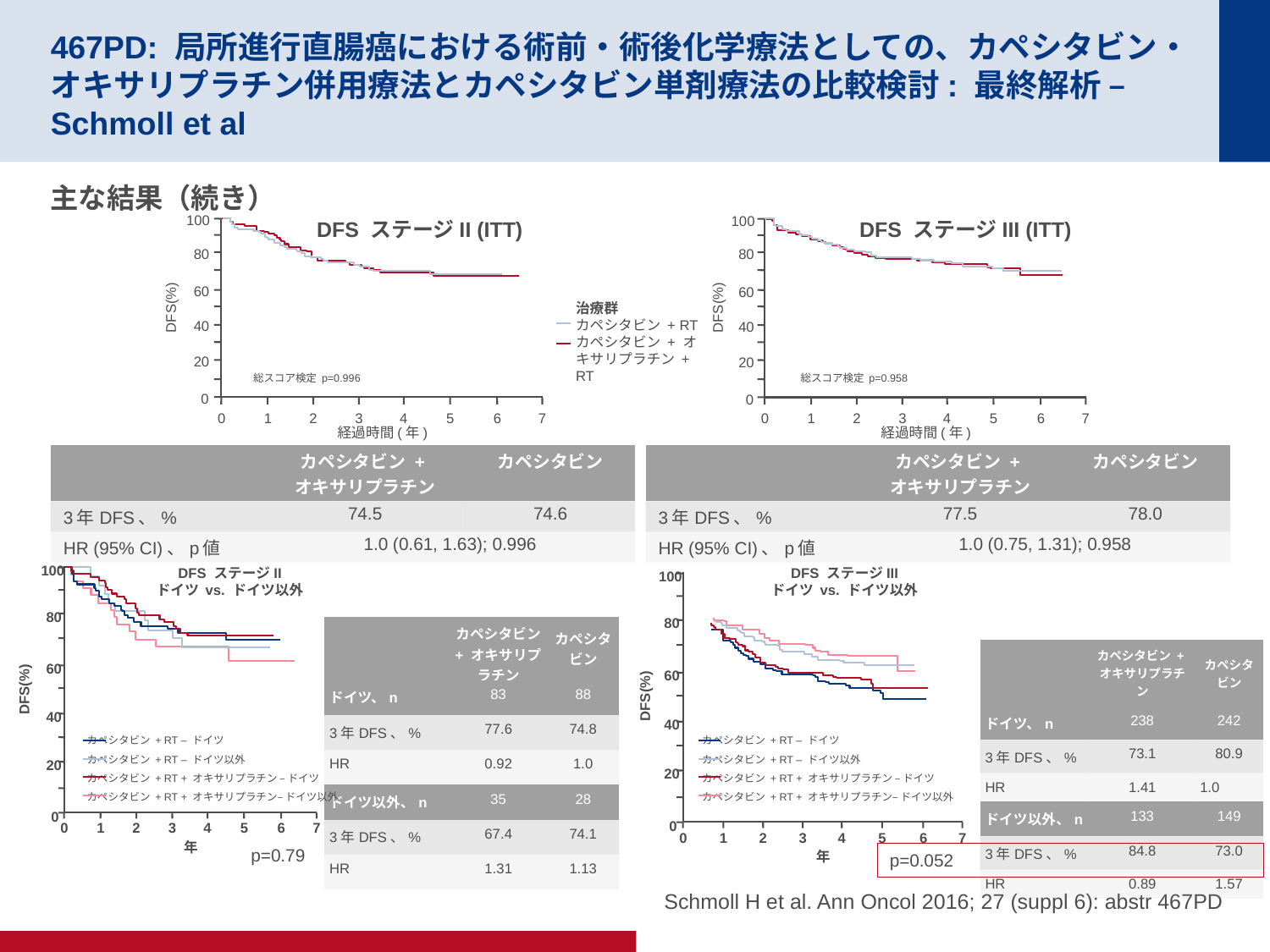

# 467PD: 局所進行直腸癌における術前・術後化学療法としての、カペシタビン・オキサリプラチン併用療法とカペシタビン単剤療法の比較検討: 最終解析 – Schmoll et al
主な結果（続き）
100

80

60

DFS(%)

40

20

0

0
1
2
3
4
5
6
7
経過時間(年)

100

80

60

DFS(%)

40

20

0

0
1
2
3
4
5
6
7
経過時間(年)

DFS ステージII (ITT)
DFS ステージIII (ITT)

治療群
カペシタビン + RT
カペシタビン + オキサリプラチン + RT
総スコア検定 p=0.996
総スコア検定 p=0.958
|  | カペシタビン + オキサリプラチン | カペシタビン |
| --- | --- | --- |
| 3年DFS、% | 74.5 | 74.6 |
| HR (95% CI)、p値 | 1.0 (0.61, 1.63); 0.996 |  |
|  | カペシタビン + オキサリプラチン | カペシタビン |
| --- | --- | --- |
| 3年DFS、% | 77.5 | 78.0 |
| HR (95% CI)、p値 | 1.0 (0.75, 1.31); 0.958 |  |
100

80

60

DFS(%)

40

20

0

0
1
2
3
4
5
6
7
年
DFS ステージII
ドイツ vs. ドイツ以外
DFS ステージIII
ドイツ vs. ドイツ以外
100

80

60

40

20

0

0
1
2
3
4
5
6
7
年
DFS(%)
|  | カペシタビン + オキサリプラチン | カペシタビン |
| --- | --- | --- |
| ドイツ、n | 83 | 88 |
| 3年DFS、% | 77.6 | 74.8 |
| HR | 0.92 | 1.0 |
| ドイツ以外、n | 35 | 28 |
| 3年DFS、% | 67.4 | 74.1 |
| HR | 1.31 | 1.13 |

|  | カペシタビン + オキサリプラチン | カペシタビン |
| --- | --- | --- |
| ドイツ、n | 238 | 242 |
| 3年DFS、% | 73.1 | 80.9 |
| HR | 1.41 | 1.0 |
| ドイツ以外、n | 133 | 149 |
| 3年DFS、% | 84.8 | 73.0 |
| HR | 0.89 | 1.57 |
カペシタビン + RT – ドイツ
カペシタビン + RT – ドイツ以外
カペシタビン + RT + オキサリプラチン – ドイツ
カペシタビン + RT + オキサリプラチン– ドイツ以外
カペシタビン + RT – ドイツ
カペシタビン + RT – ドイツ以外
カペシタビン + RT + オキサリプラチン – ドイツ
カペシタビン + RT + オキサリプラチン– ドイツ以外
p=0.79
p=0.052
Schmoll H et al. Ann Oncol 2016; 27 (suppl 6): abstr 467PD